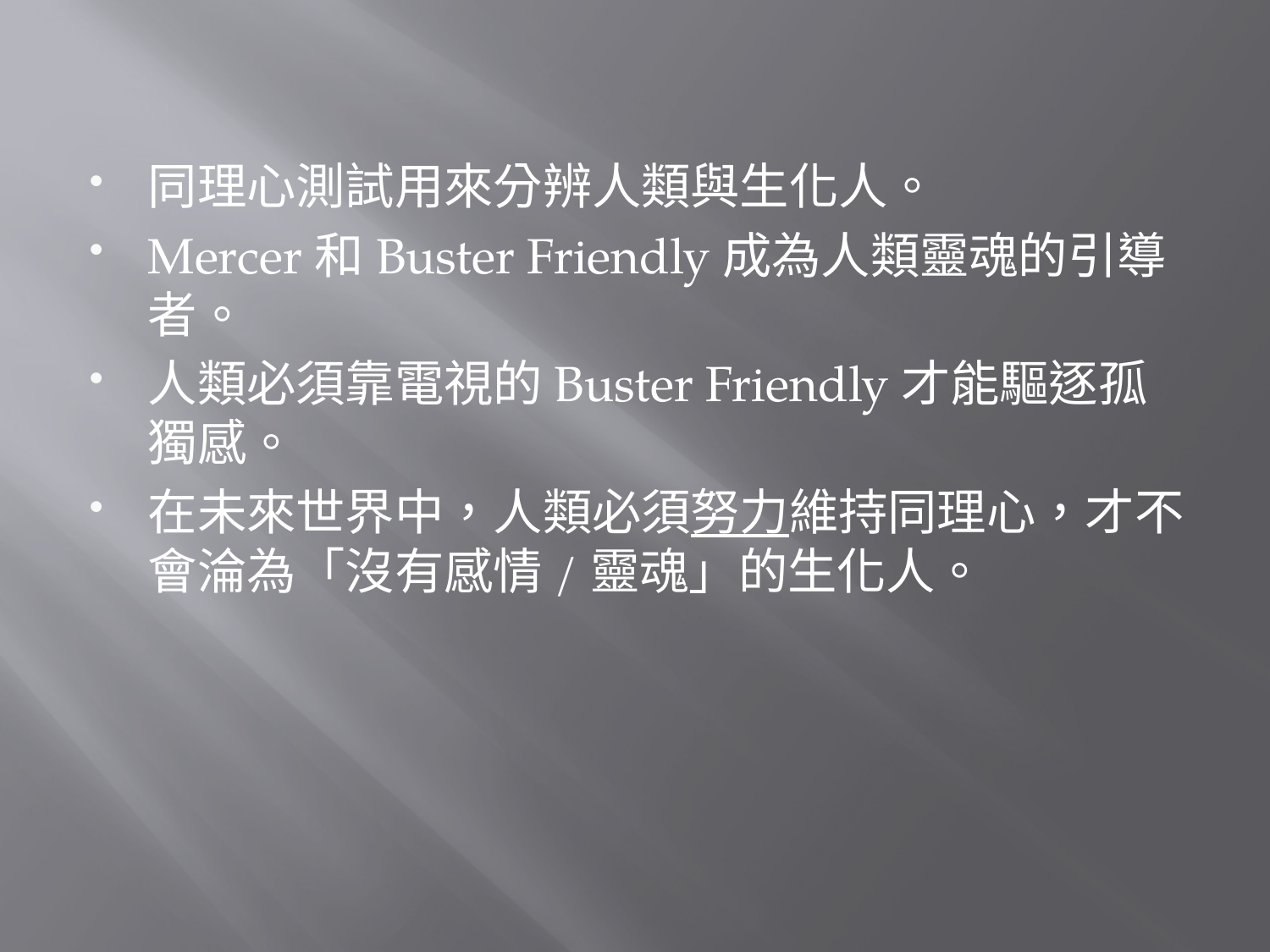

#
同理心測試用來分辨人類與生化人。
Mercer和Buster Friendly成為人類靈魂的引導者。
人類必須靠電視的Buster Friendly才能驅逐孤獨感。
在未來世界中，人類必須努力維持同理心，才不會淪為「沒有感情/靈魂」的生化人。